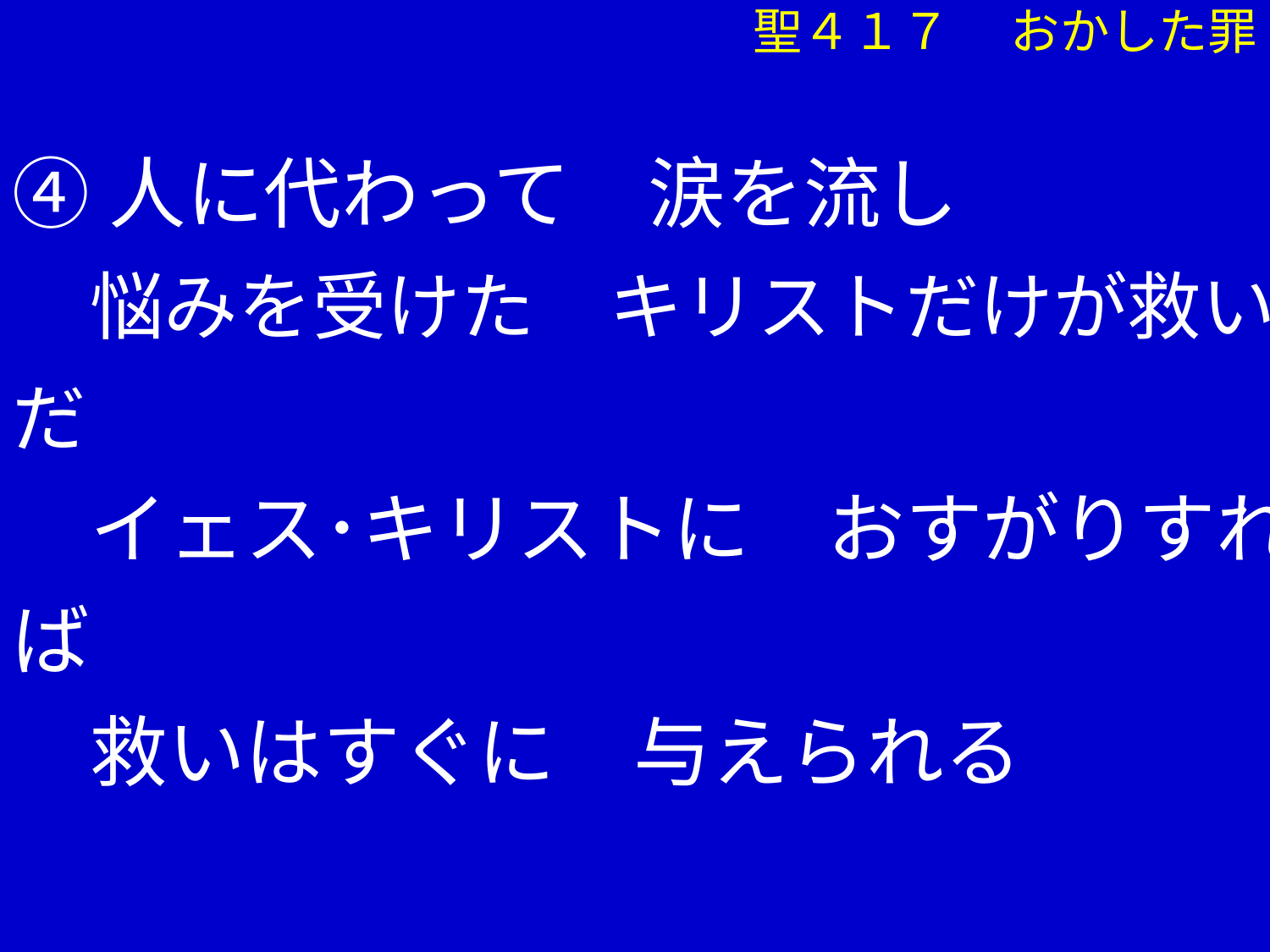

聖４１７ 　おかした罪
④人に代わって　涙を流し
　悩みを受けた　キリストだけが救い主だ
　イェス･キリストに　おすがりすれば
　救いはすぐに　与えられる